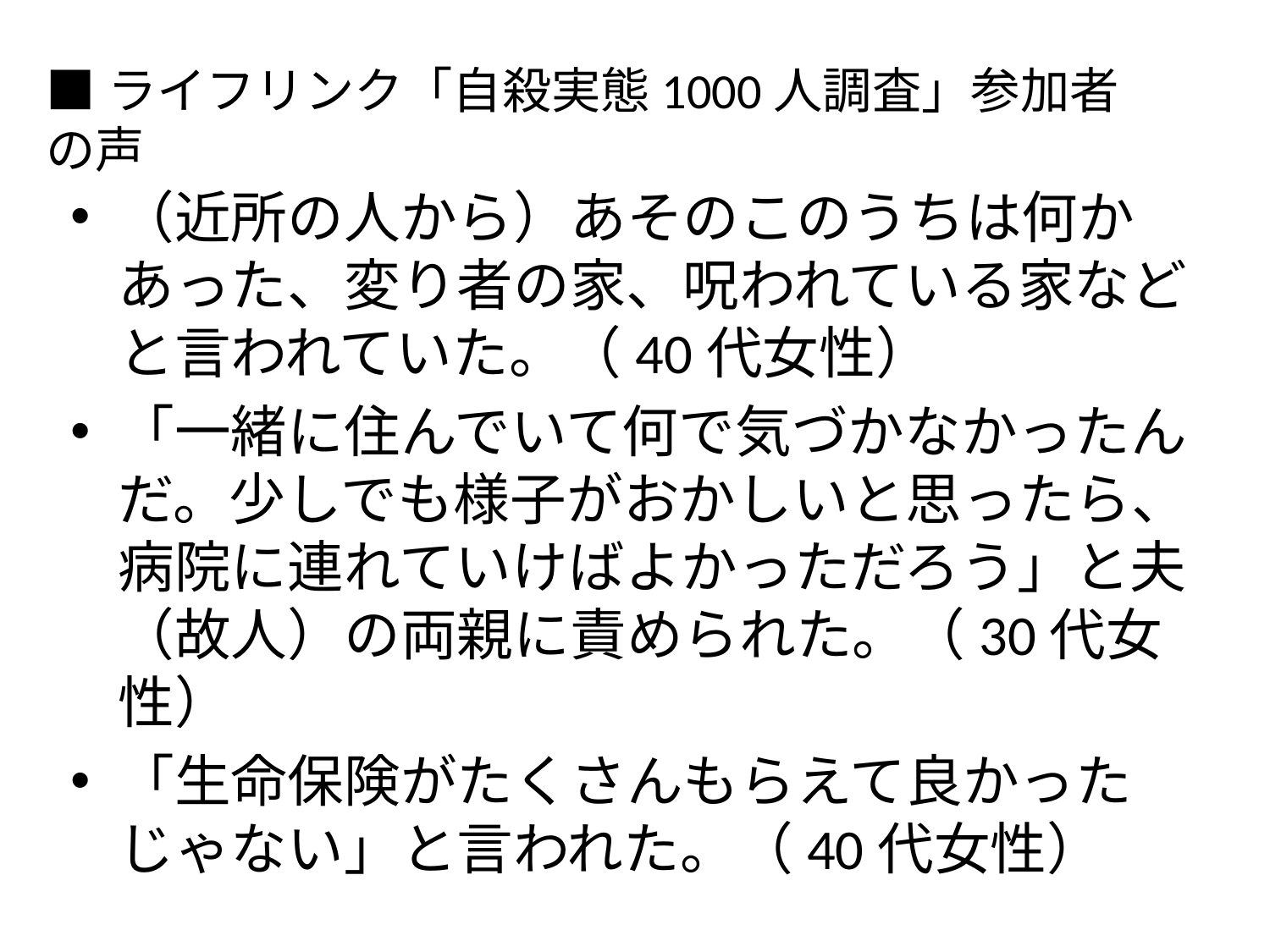

■ライフリンク「自殺実態1000人調査」参加者の声
（近所の人から）あそのこのうちは何かあった、変り者の家、呪われている家などと言われていた。（40代女性）
「一緒に住んでいて何で気づかなかったんだ。少しでも様子がおかしいと思ったら、病院に連れていけばよかっただろう」と夫（故人）の両親に責められた。（30代女性）
「生命保険がたくさんもらえて良かったじゃない」と言われた。（40代女性）